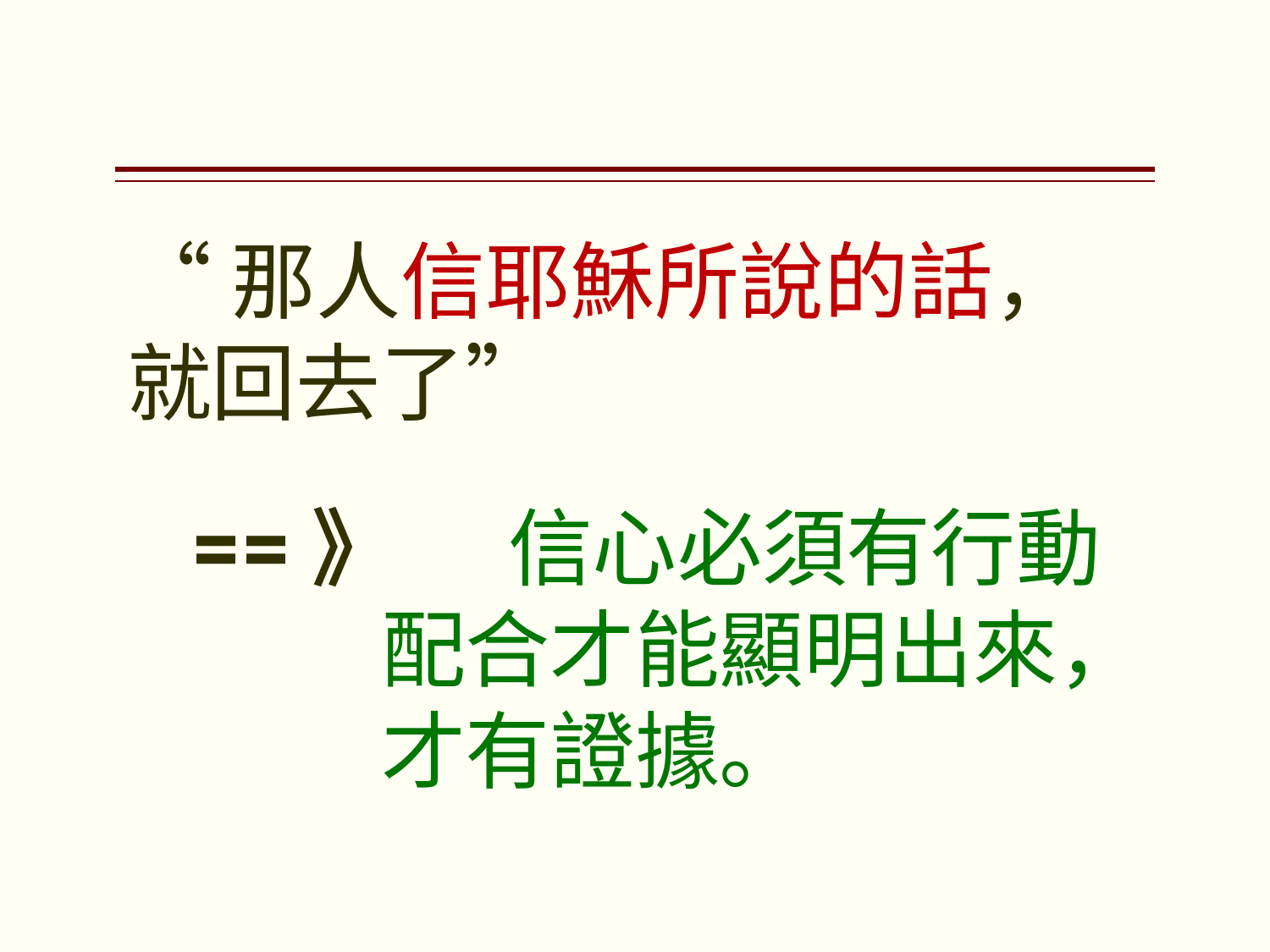

#
“那人信耶穌所說的話，就回去了”
==》	信心必須有行動配合才能顯明出來，才有證據。